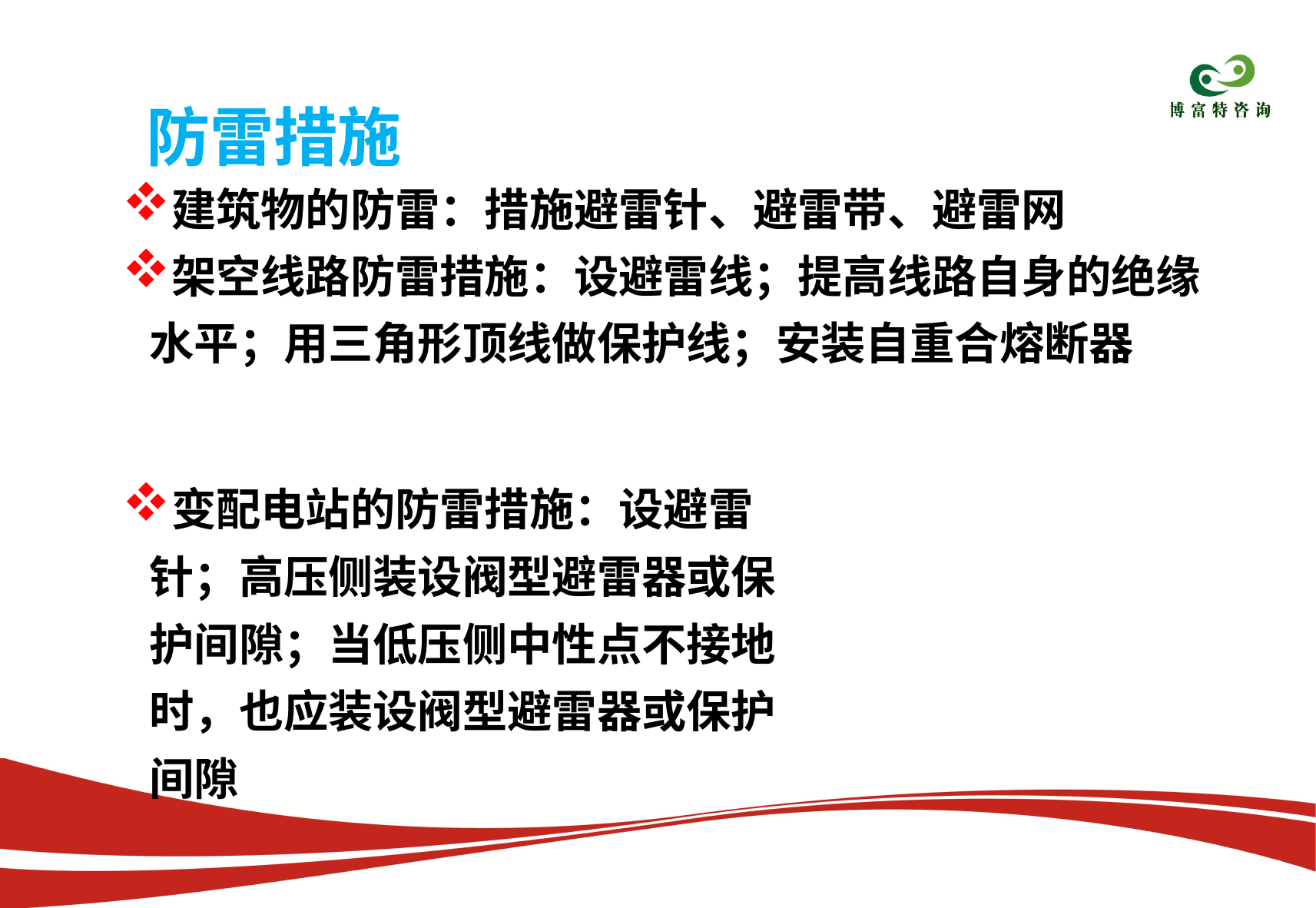

43
防雷措施
建筑物的防雷：措施避雷针、避雷带、避雷网
架空线路防雷措施：设避雷线；提高线路自身的绝缘水平；用三角形顶线做保护线；安装自重合熔断器
变配电站的防雷措施：设避雷针；高压侧装设阀型避雷器或保护间隙；当低压侧中性点不接地时，也应装设阀型避雷器或保护间隙